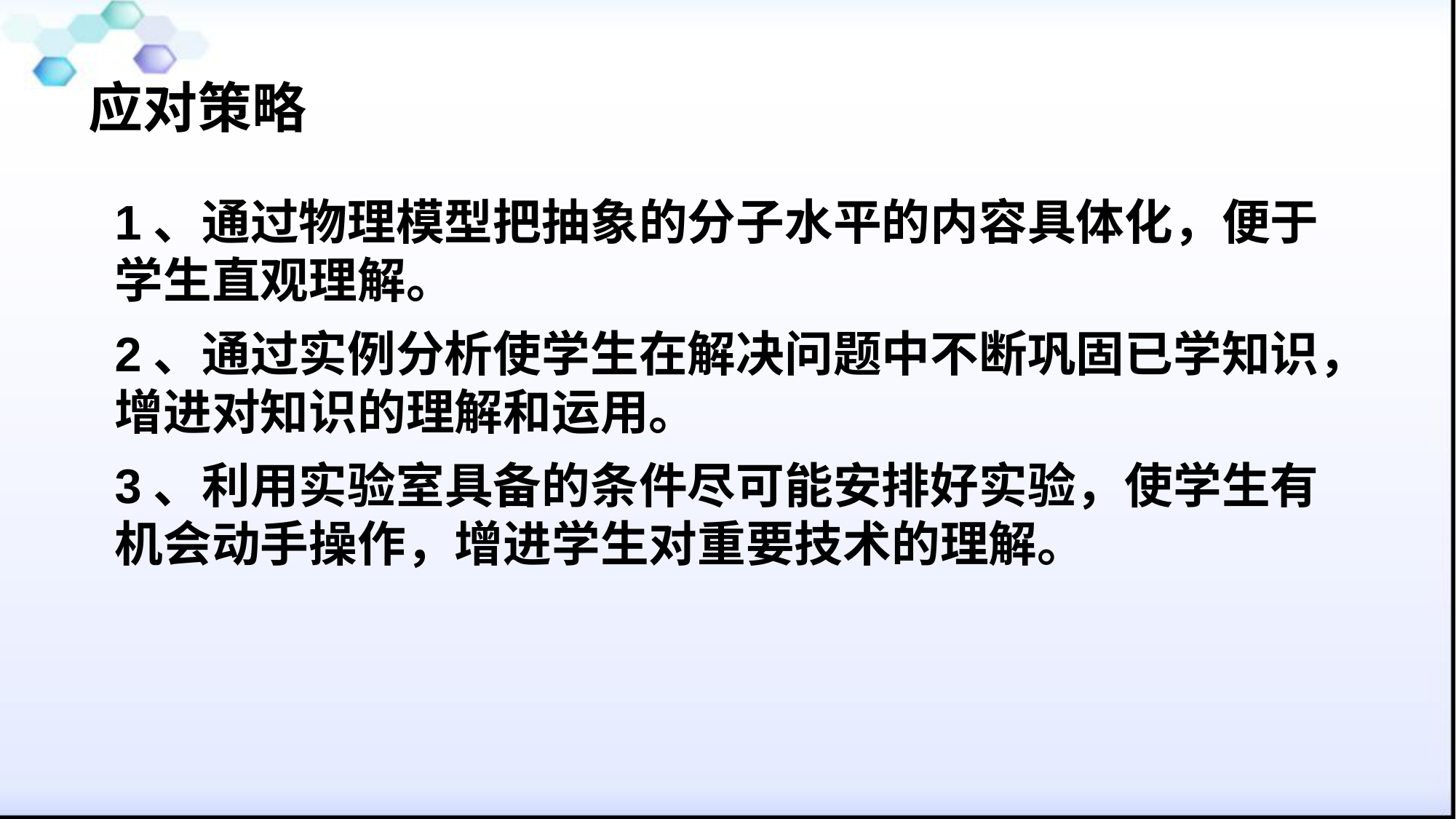

# 应对策略
1、通过物理模型把抽象的分子水平的内容具体化，便于学生直观理解。
2、通过实例分析使学生在解决问题中不断巩固已学知识，增进对知识的理解和运用。
3、利用实验室具备的条件尽可能安排好实验，使学生有机会动手操作，增进学生对重要技术的理解。